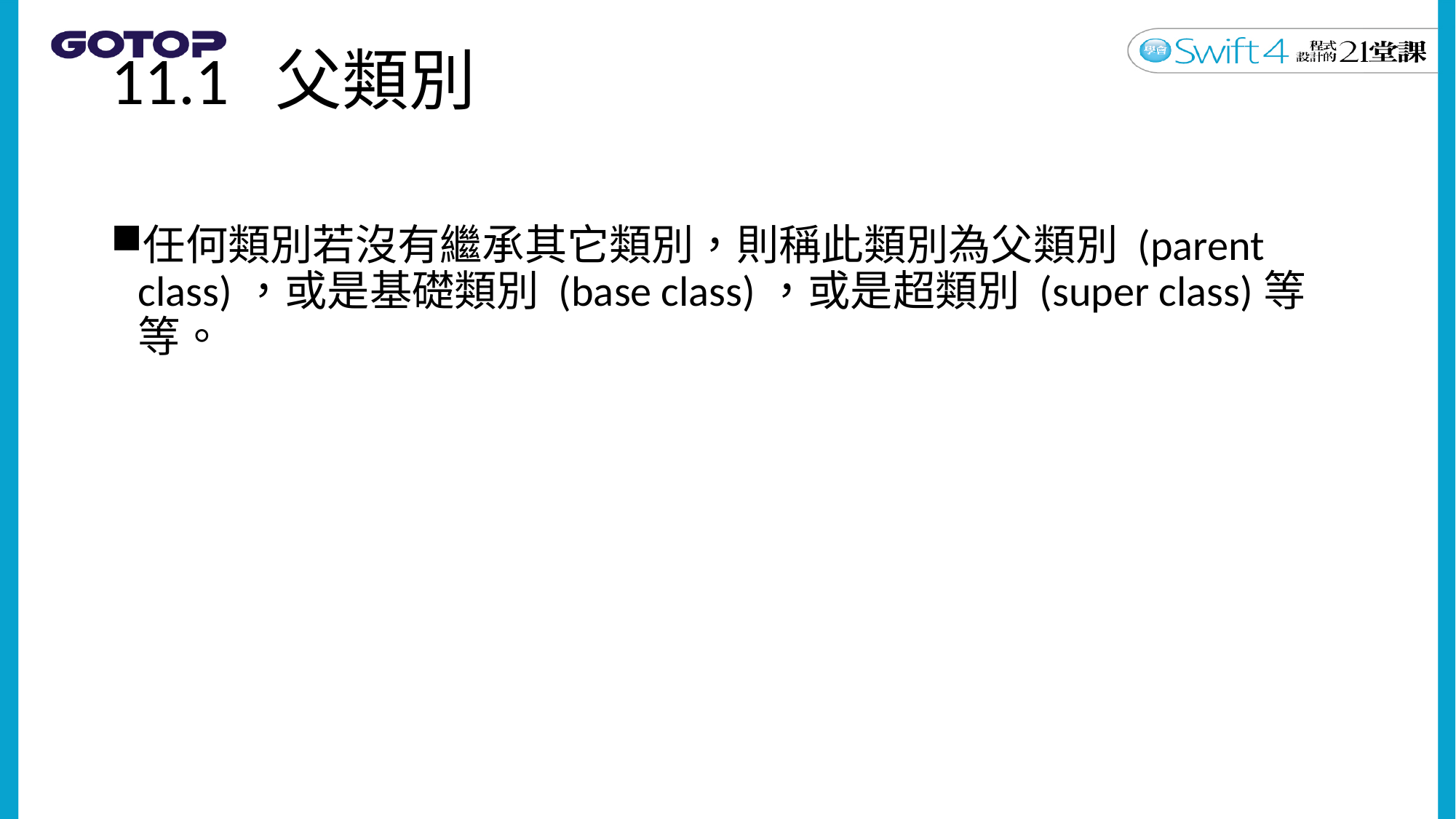

# 11.1  父類別
任何類別若沒有繼承其它類別，則稱此類別為父類別 (parent class)，或是基礎類別 (base class)，或是超類別 (super class)等等。